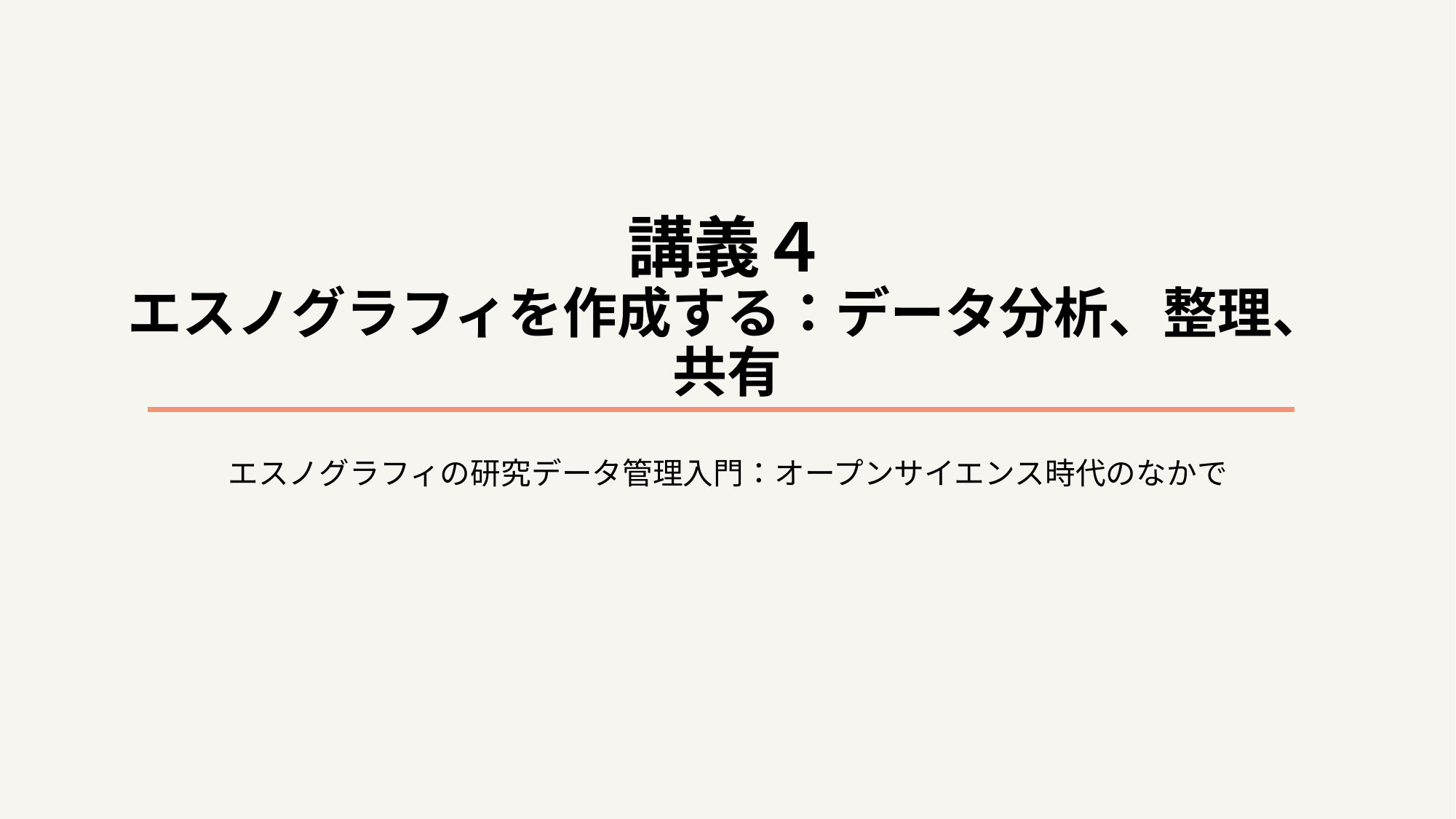

# 講義４ エスノグラフィを作成する：データ分析、整理、共有
エスノグラフィの研究データ管理入門：オープンサイエンス時代のなかで